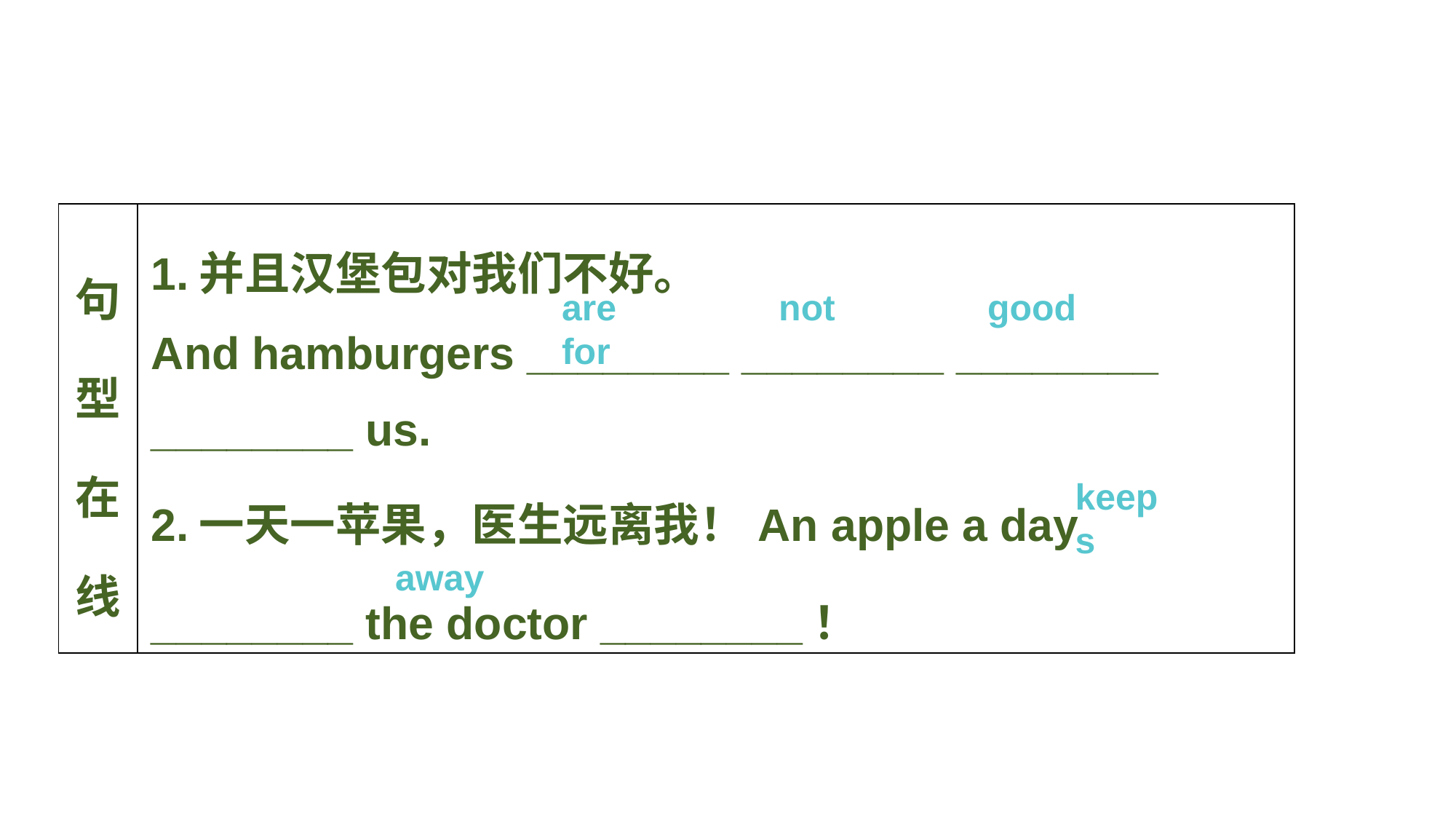

| 句型在线 | 1.并且汉堡包对我们不好。 And hamburgers \_\_\_\_\_\_\_\_ \_\_\_\_\_\_\_\_ \_\_\_\_\_\_\_\_ \_\_\_\_\_\_\_\_ us. 2.一天一苹果，医生远离我！An apple a day \_\_\_\_\_\_\_\_ the doctor \_\_\_\_\_\_\_\_！ |
| --- | --- |
are                not               good             for
 keeps

 away